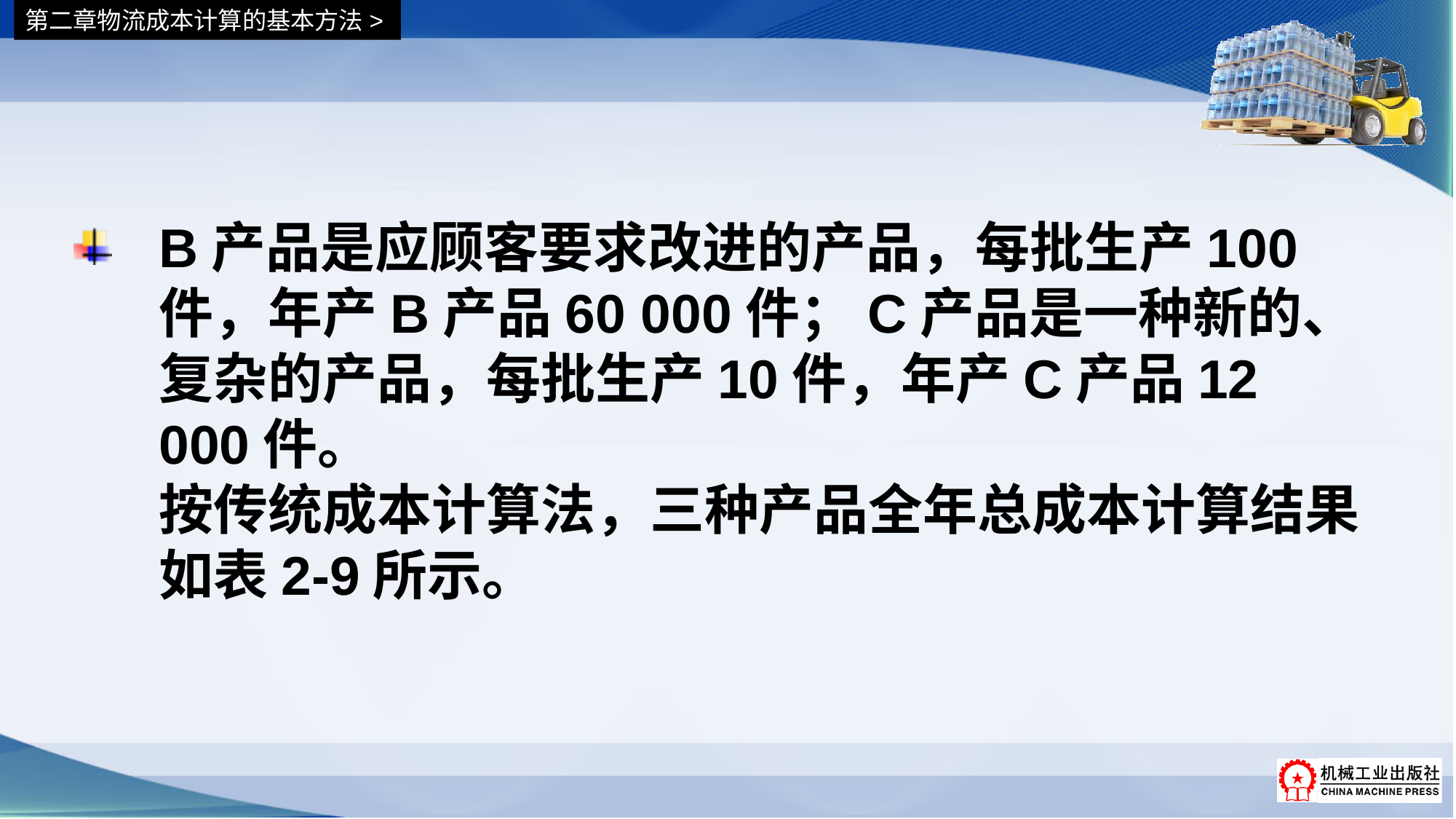

第二章物流成本计算的基本方法>
# B产品是应顾客要求改进的产品，每批生产100件，年产B产品60 000件；C产品是一种新的、复杂的产品，每批生产10件，年产C产品12 000件。 按传统成本计算法，三种产品全年总成本计算结果如表2-9所示。